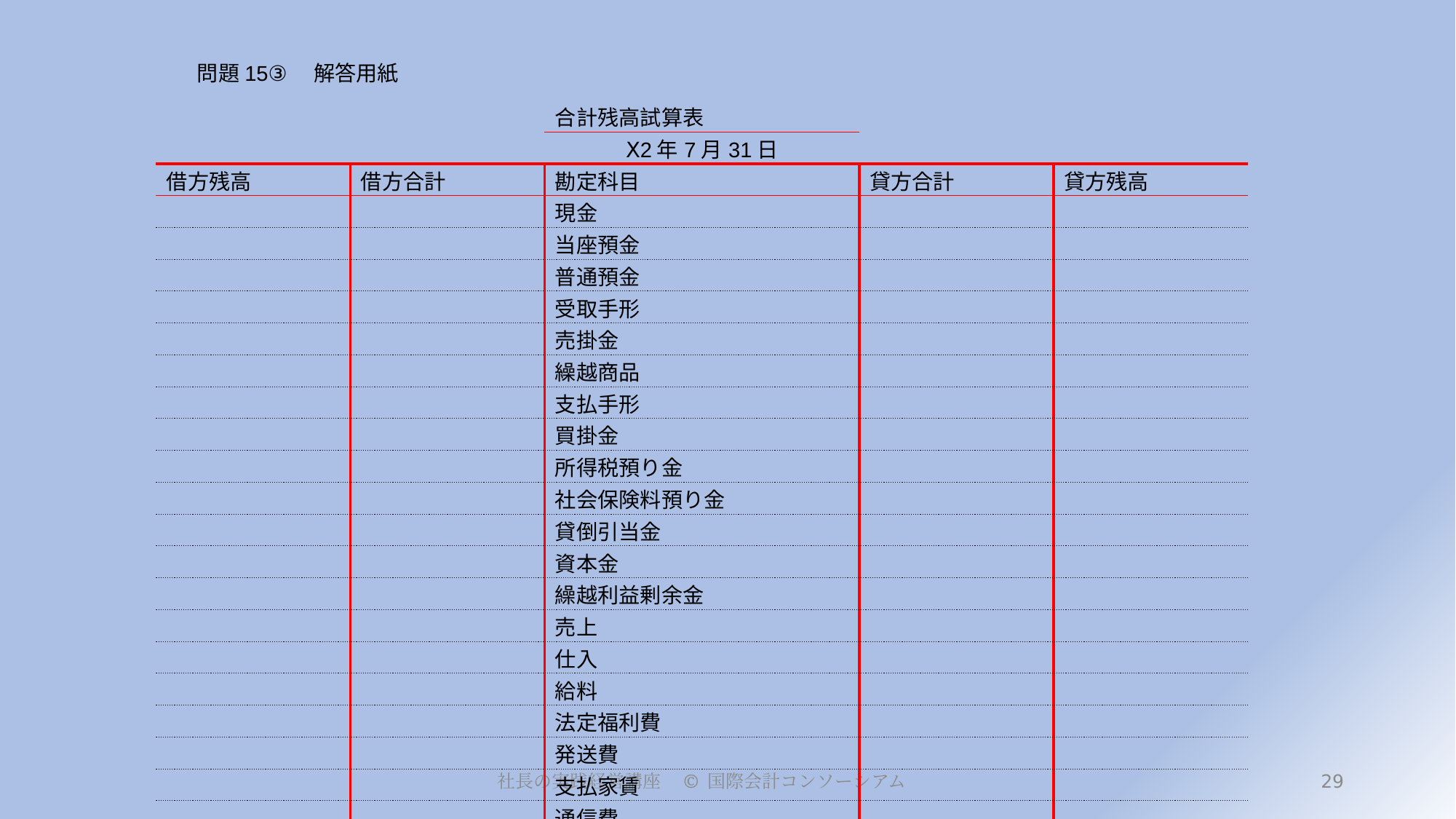

# 問題15③　解答用紙
|  |  | 合計残高試算表 |  |  |
| --- | --- | --- | --- | --- |
|  |  | Ⅹ2年7月31日 |  |  |
| 借方残高 | 借方合計 | 勘定科目 | 貸方合計 | 貸方残高 |
|  |  | 現金 |  |  |
|  |  | 当座預金 |  |  |
|  |  | 普通預金 |  |  |
|  |  | 受取手形 |  |  |
|  |  | 売掛金 |  |  |
|  |  | 繰越商品 |  |  |
|  |  | 支払手形 |  |  |
|  |  | 買掛金 |  |  |
|  |  | 所得税預り金 |  |  |
|  |  | 社会保険料預り金 |  |  |
|  |  | 貸倒引当金 |  |  |
|  |  | 資本金 |  |  |
|  |  | 繰越利益剰余金 |  |  |
|  |  | 売上 |  |  |
|  |  | 仕入 |  |  |
|  |  | 給料 |  |  |
|  |  | 法定福利費 |  |  |
|  |  | 発送費 |  |  |
|  |  | 支払家賃 |  |  |
|  |  | 通信費 |  |  |
|  |  | 租税公課 |  |  |
|  |  |  |  |  |
29
社長の実践経営講座　© 国際会計コンソーシアム